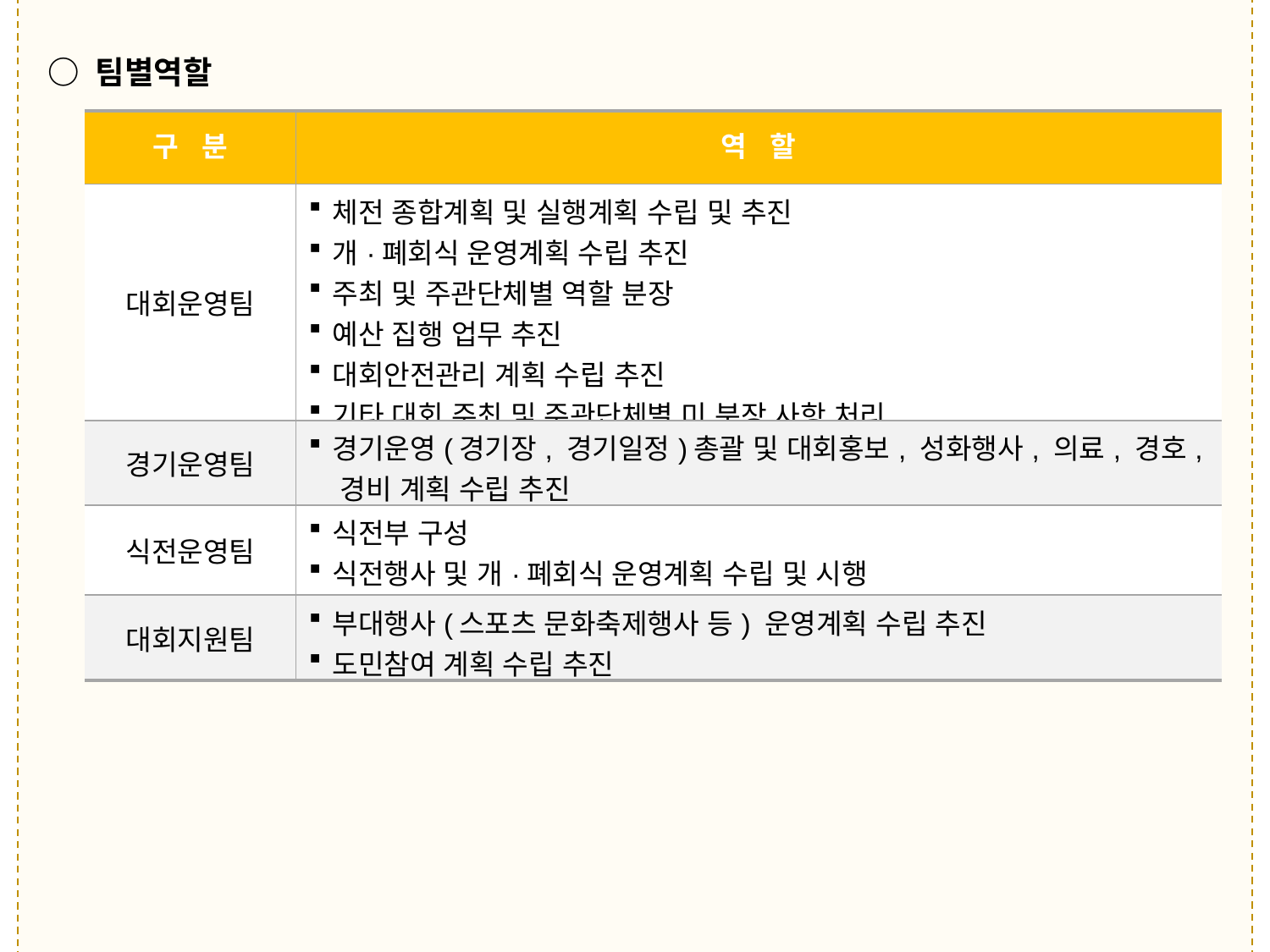

○ 팀별역할
| 구 분 | 역 할 |
| --- | --- |
| 대회운영팀 | 체전 종합계획 및 실행계획 수립 및 추진 개·폐회식 운영계획 수립 추진 주최 및 주관단체별 역할 분장 예산 집행 업무 추진 대회안전관리 계획 수립 추진 기타 대회 주최 및 주관단체별 미 분장 사항 처리 |
| 경기운영팀 | 경기운영(경기장, 경기일정)총괄 및 대회홍보, 성화행사, 의료, 경호, 경비 계획 수립 추진 |
| 식전운영팀 | 식전부 구성 식전행사 및 개·폐회식 운영계획 수립 및 시행 |
| 대회지원팀 | 부대행사(스포츠 문화축제행사 등) 운영계획 수립 추진 도민참여 계획 수립 추진 |